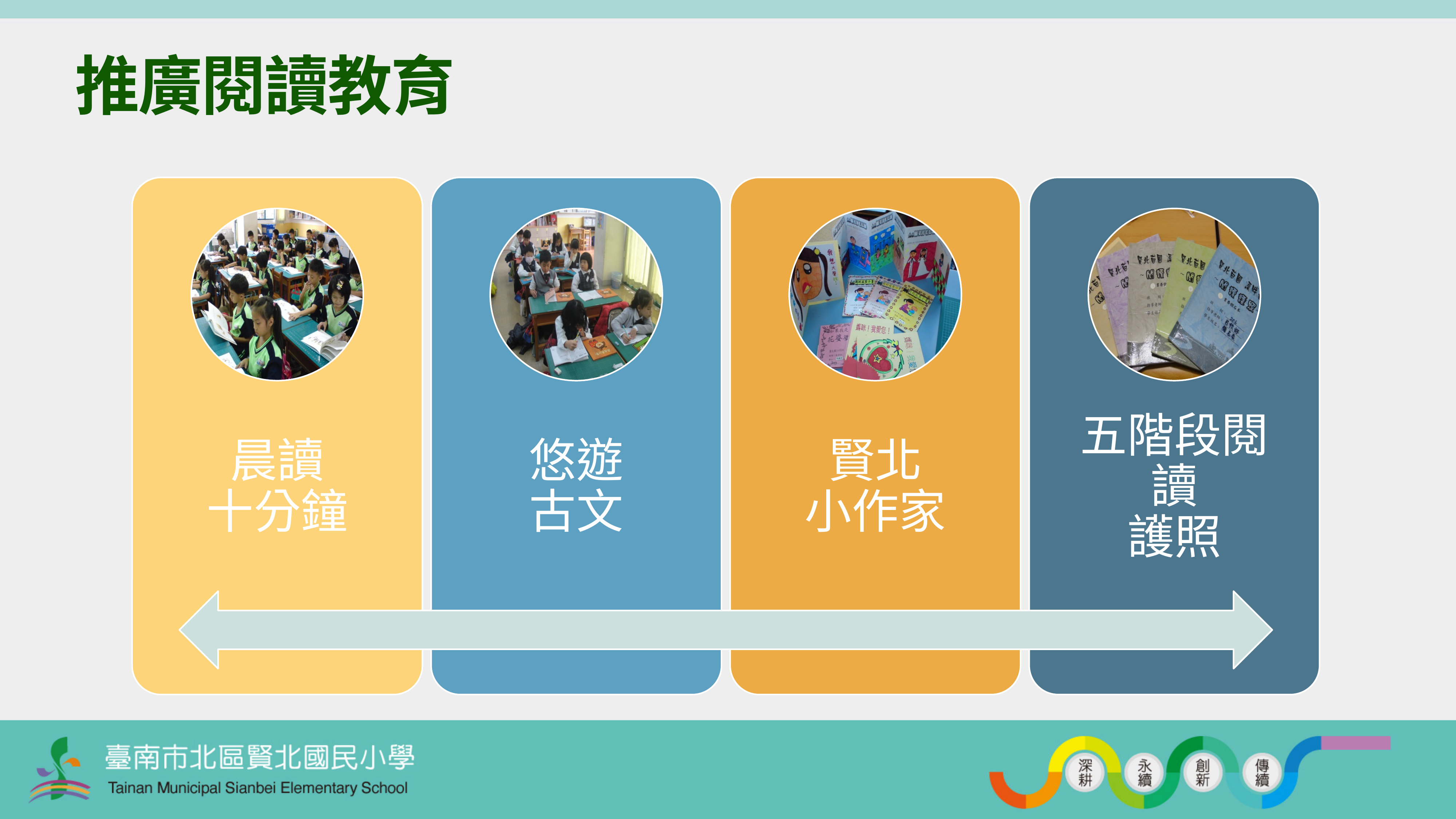

# 推廣閱讀教育

晨讀
十分鐘
悠遊
古文
賢北
小作家
五階段閱讀
護照